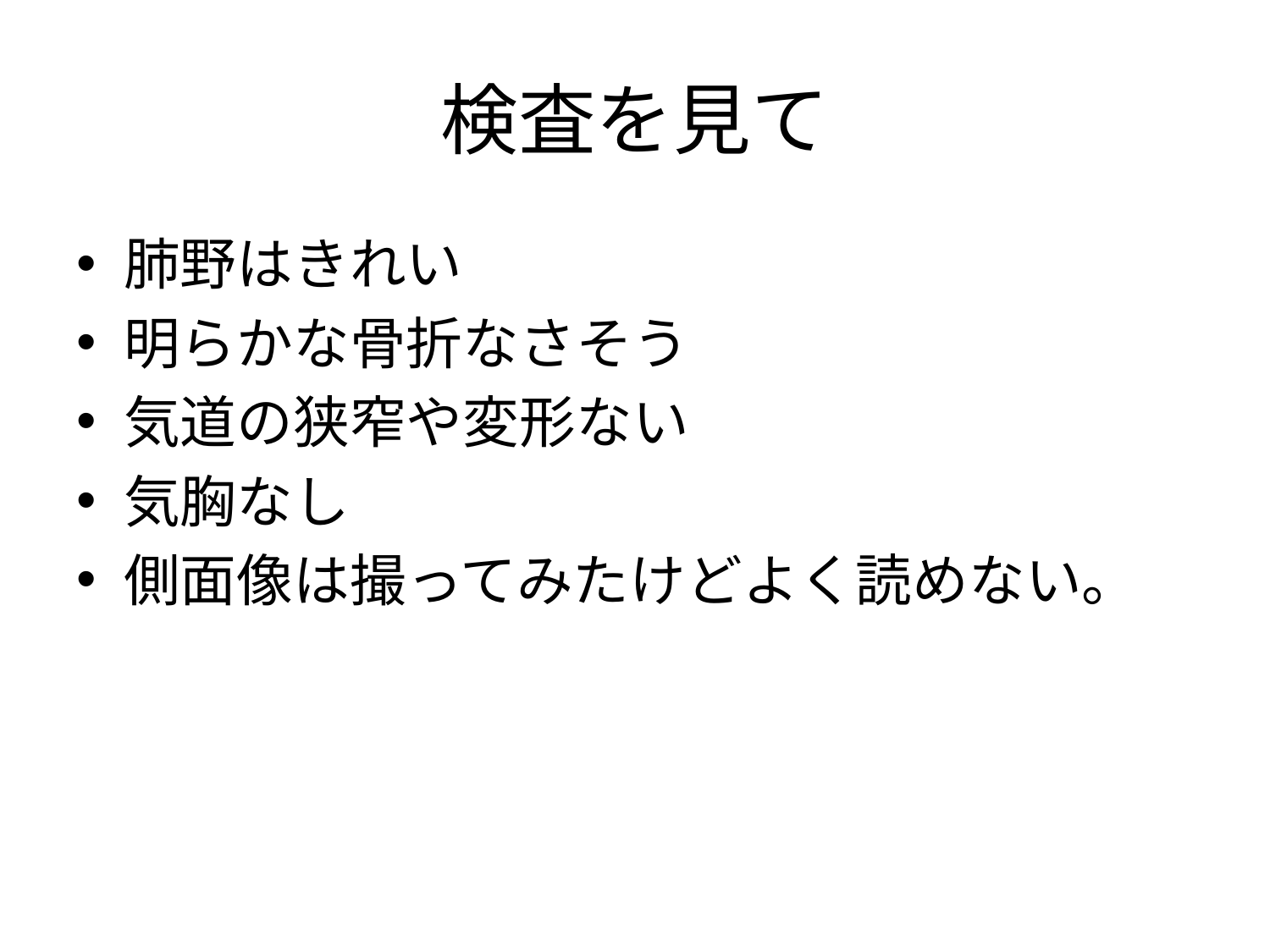

# 検査を見て
肺野はきれい
明らかな骨折なさそう
気道の狭窄や変形ない
気胸なし
側面像は撮ってみたけどよく読めない。